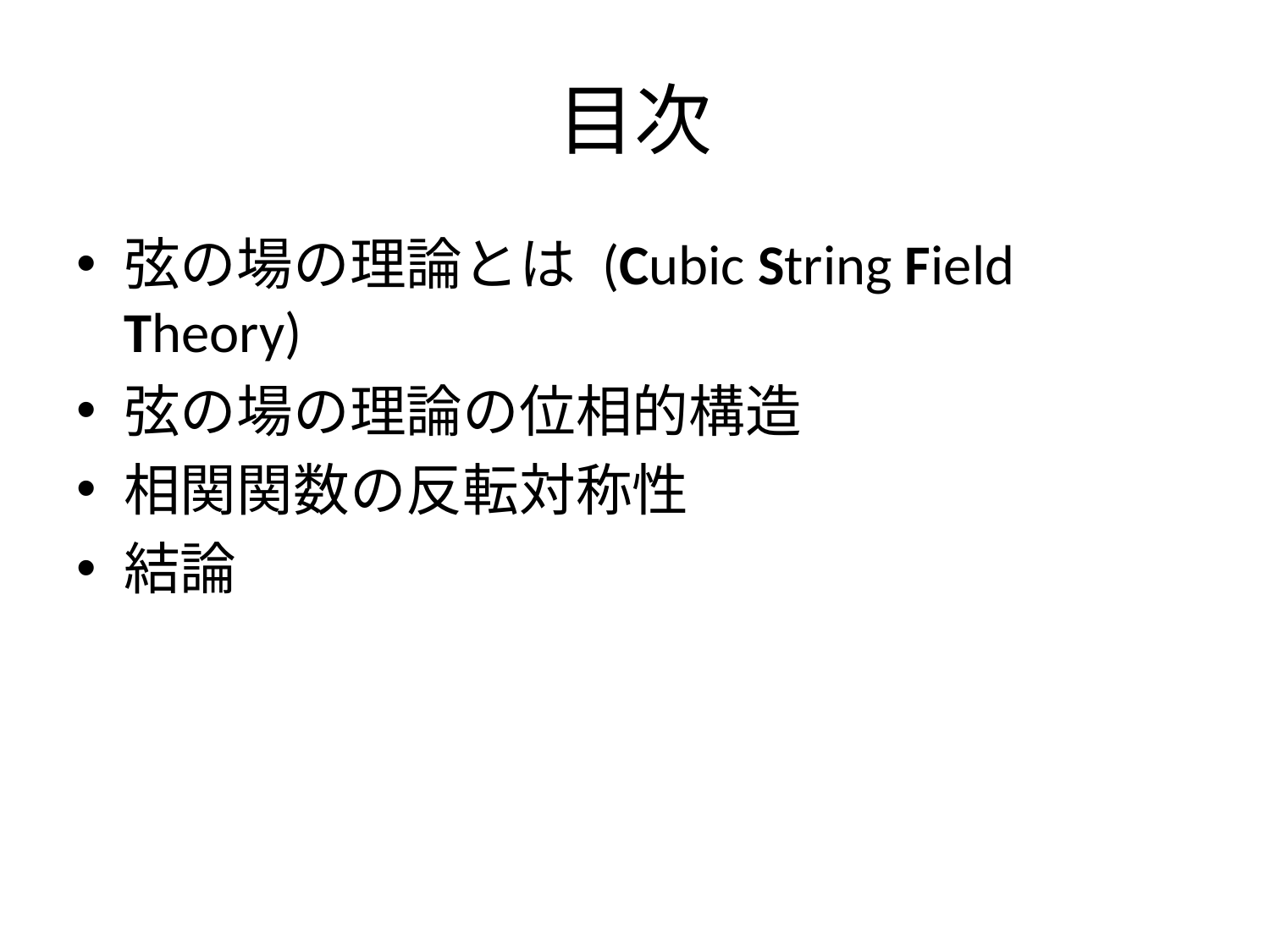

# 目次
弦の場の理論とは (Cubic String Field Theory)
弦の場の理論の位相的構造
相関関数の反転対称性
結論